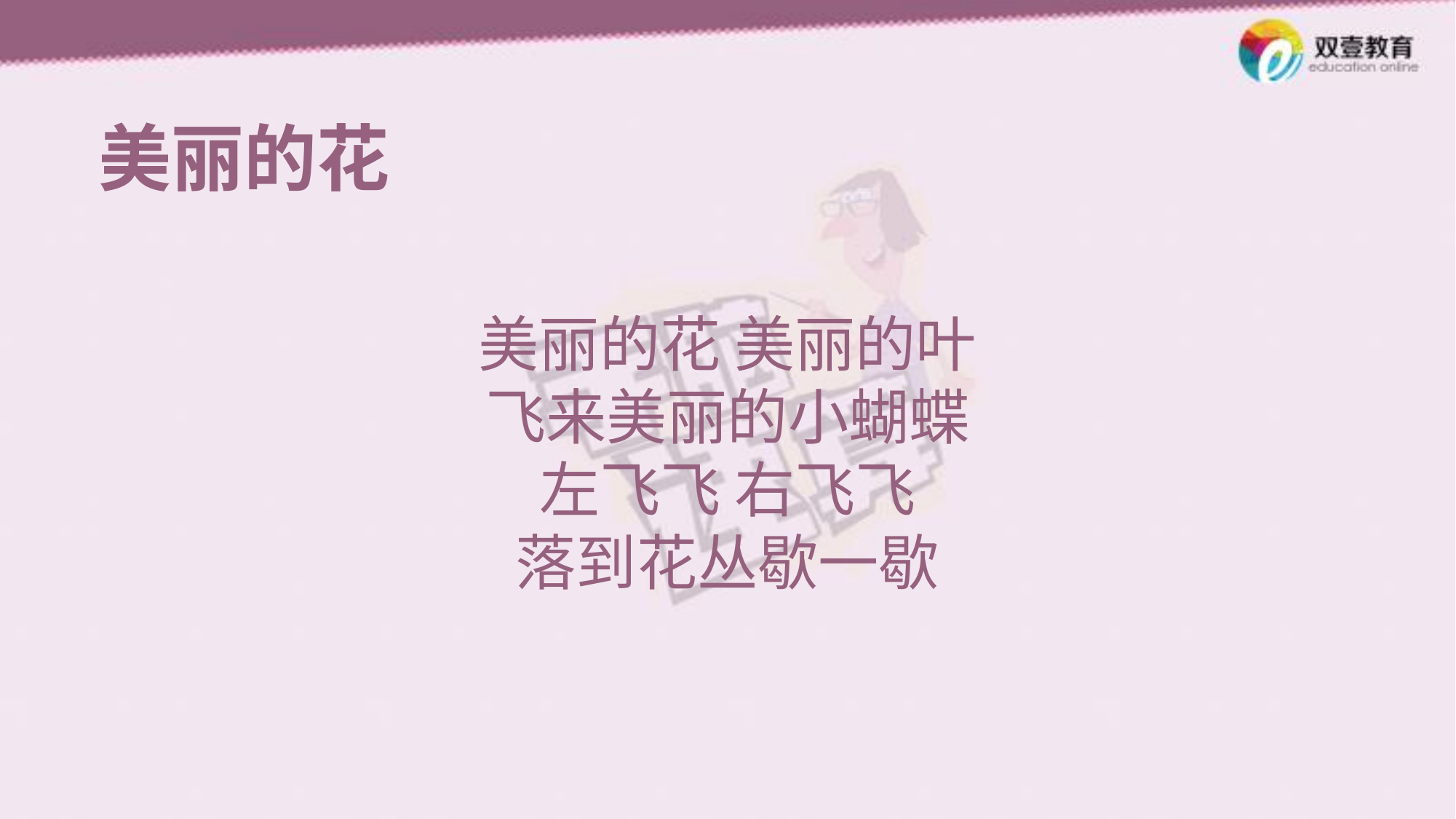

美丽的花
美丽的花 美丽的叶
飞来美丽的小蝴蝶
左飞飞 右飞飞
落到花丛歇一歇